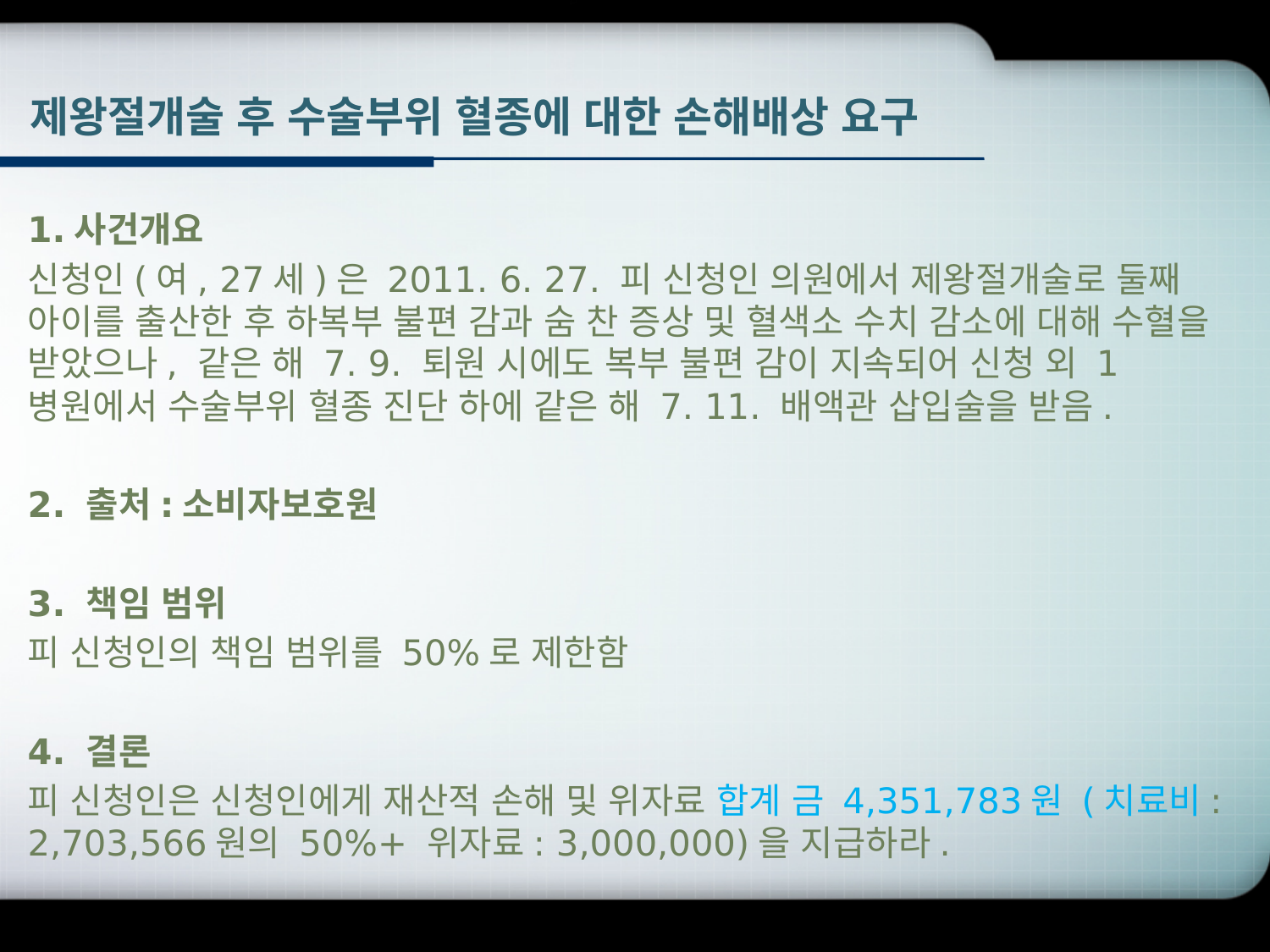

# 제왕절개술 후 수술부위 혈종에 대한 손해배상 요구
1.사건개요
신청인(여, 27세)은 2011. 6. 27. 피 신청인 의원에서 제왕절개술로 둘째 아이를 출산한 후 하복부 불편 감과 숨 찬 증상 및 혈색소 수치 감소에 대해 수혈을 받았으나, 같은 해 7. 9. 퇴원 시에도 복부 불편 감이 지속되어 신청 외 1병원에서 수술부위 혈종 진단 하에 같은 해 7. 11. 배액관 삽입술을 받음.

2. 출처:소비자보호원

3. 책임 범위
피 신청인의 책임 범위를 50%로 제한함

4. 결론
피 신청인은 신청인에게 재산적 손해 및 위자료 합계 금 4,351,783원 (치료비: 2,703,566원의 50%+ 위자료: 3,000,000)을 지급하라.